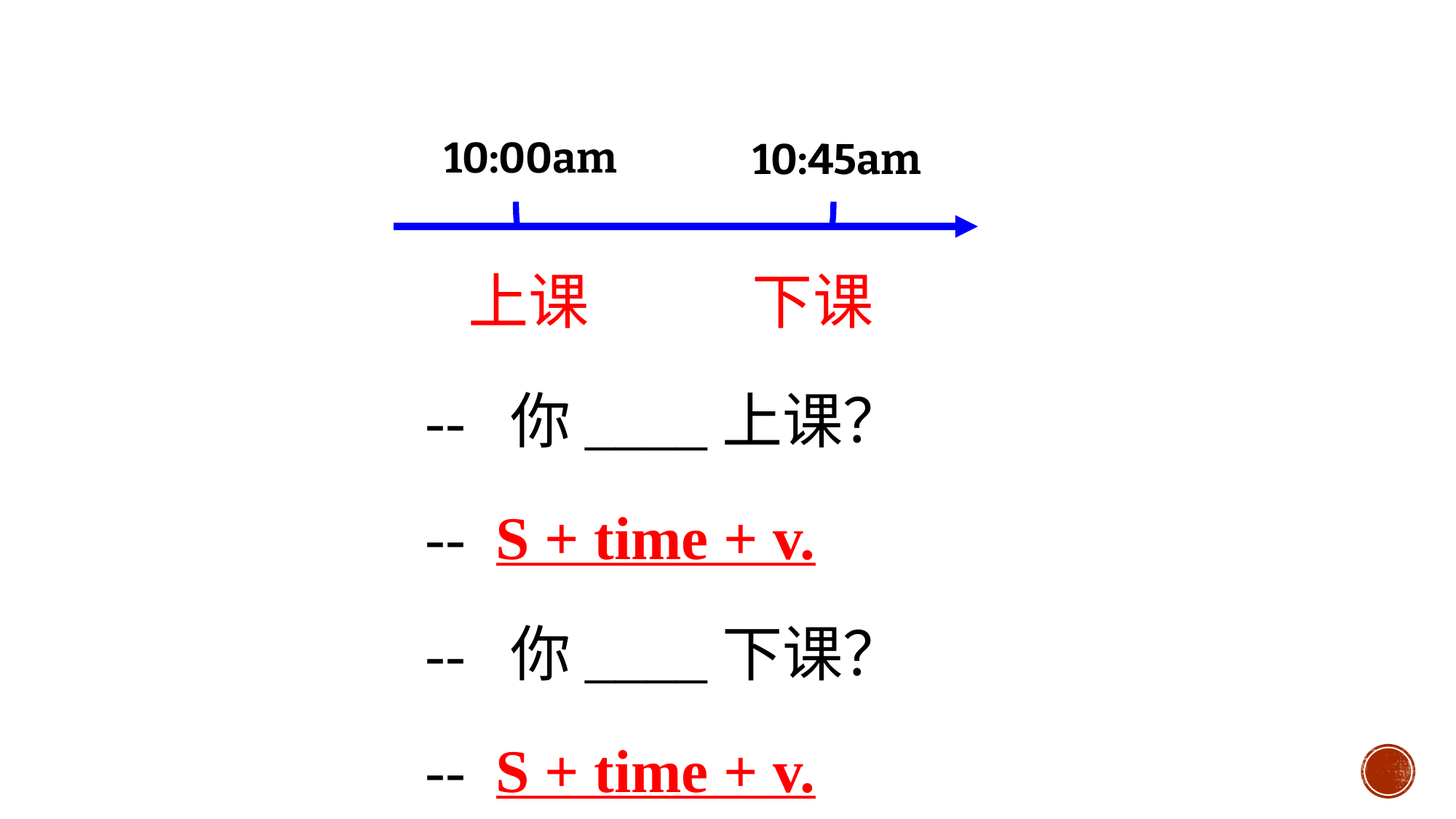

10:00am
10:45am
上课            下课

--  你____上课？
--  S + time + v.
--  你____下课？
--  S + time + v.